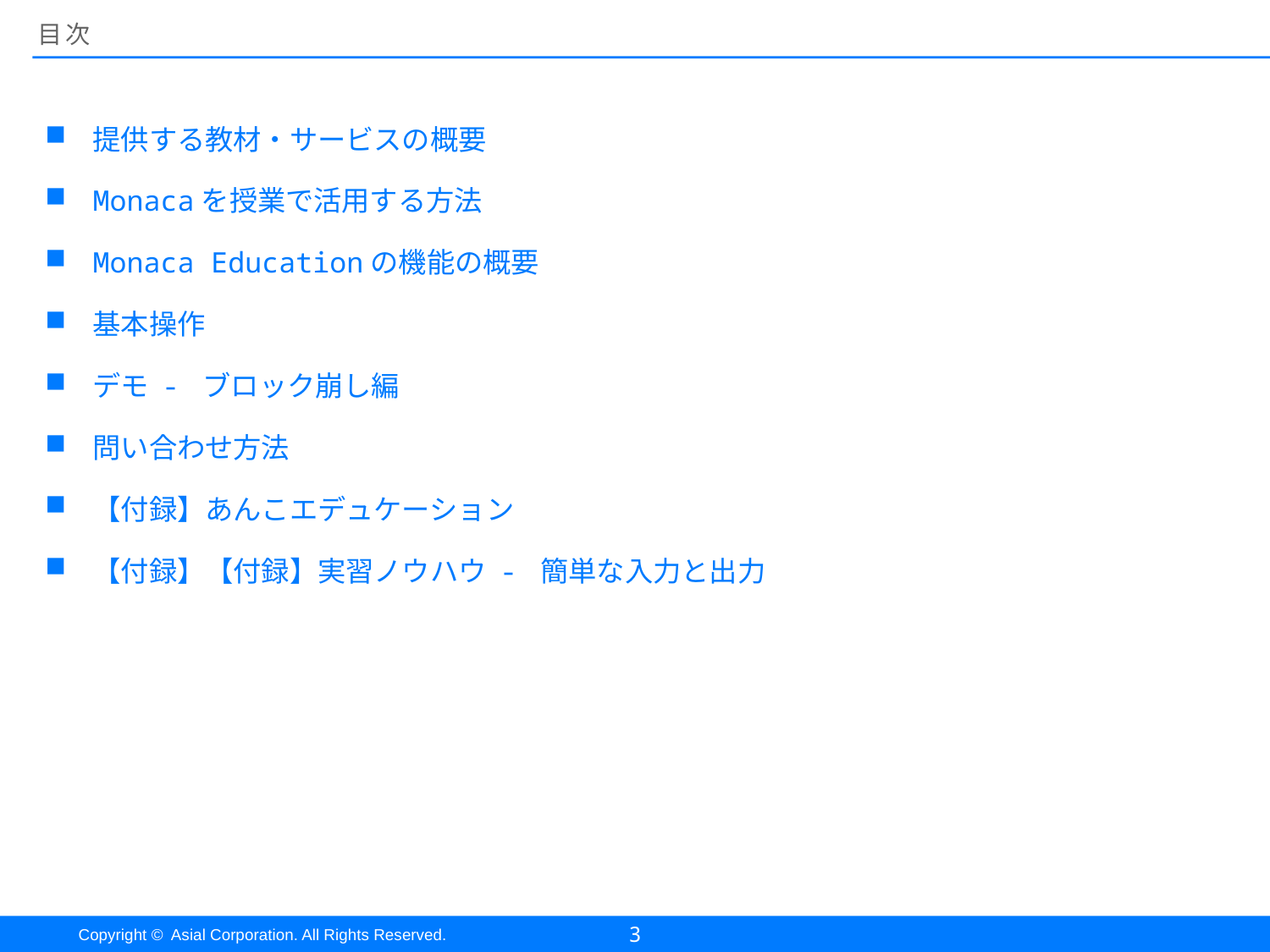

# 目次

提供する教材・サービスの概要
Monacaを授業で活用する方法
Monaca Educationの機能の概要
基本操作
デモ - ブロック崩し編
問い合わせ方法
【付録】あんこエデュケーション
【付録】【付録】実習ノウハウ - 簡単な入力と出力
3